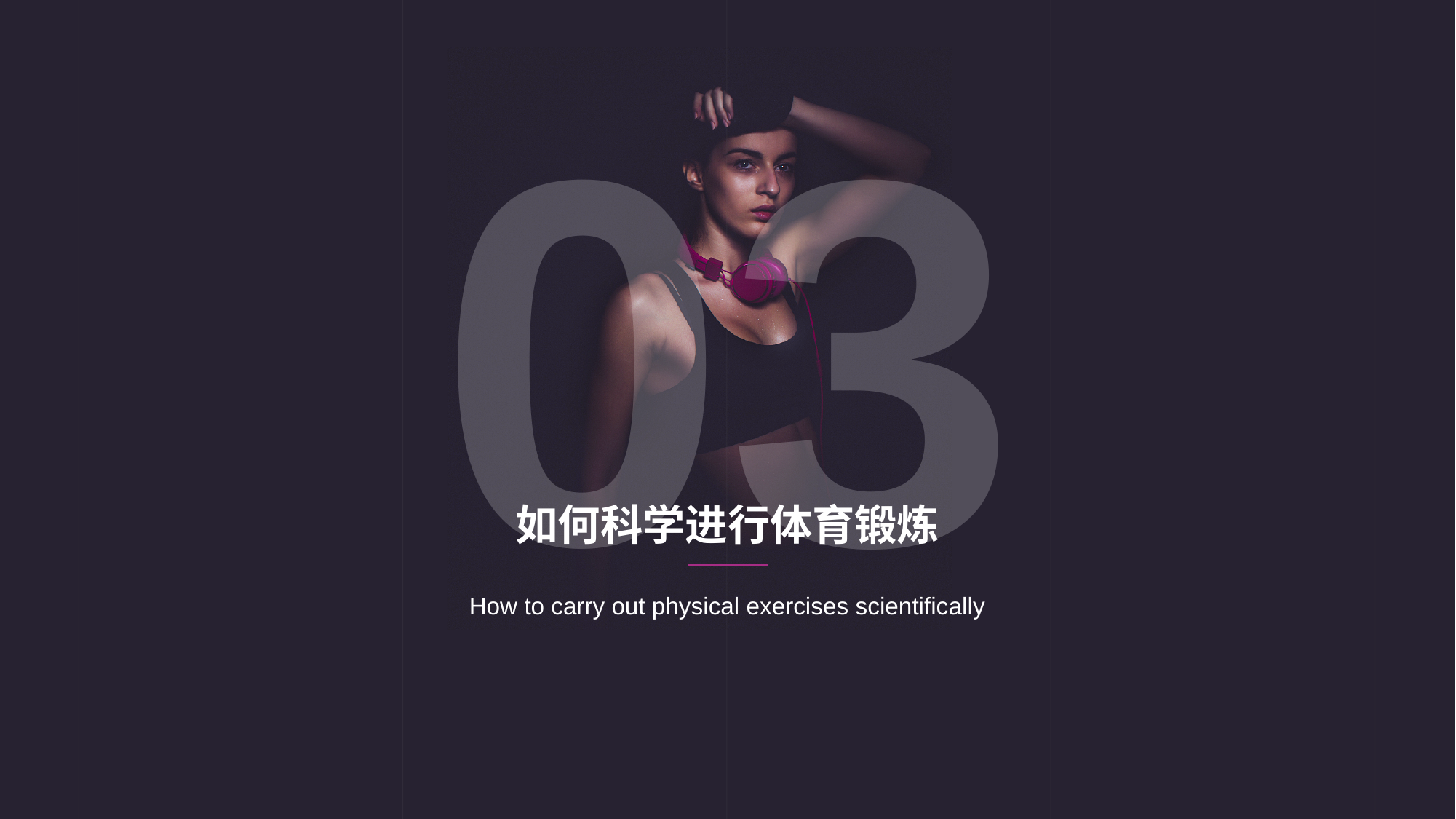

03
# 如何科学进行体育锻炼
How to carry out physical exercises scientifically